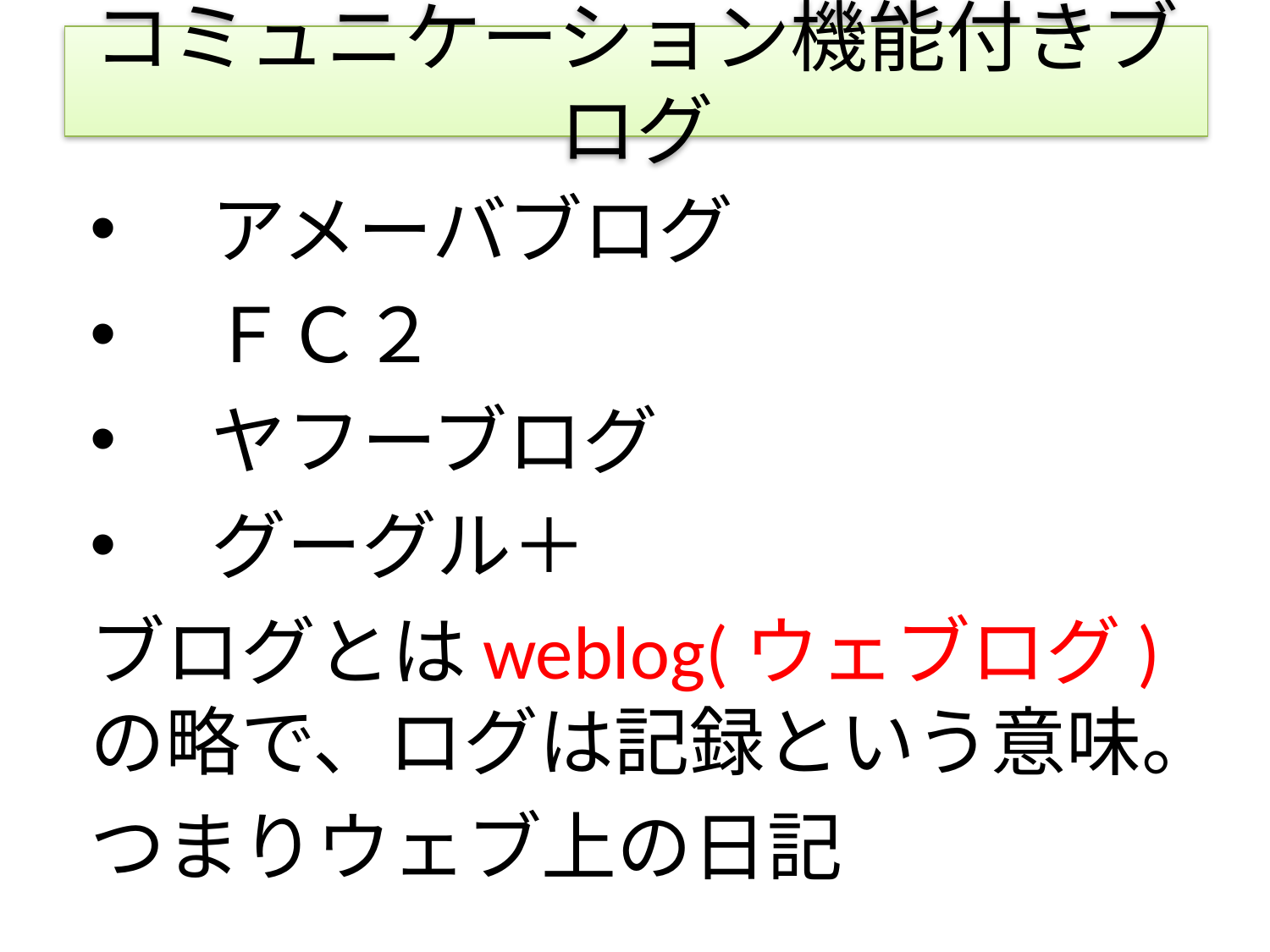

# コミュニケーション機能付きブログ
　アメーバブログ
　ＦＣ２
　ヤフーブログ
　グーグル＋
ブログとはweblog(ウェブログ)の略で、ログは記録という意味。
つまりウェブ上の日記